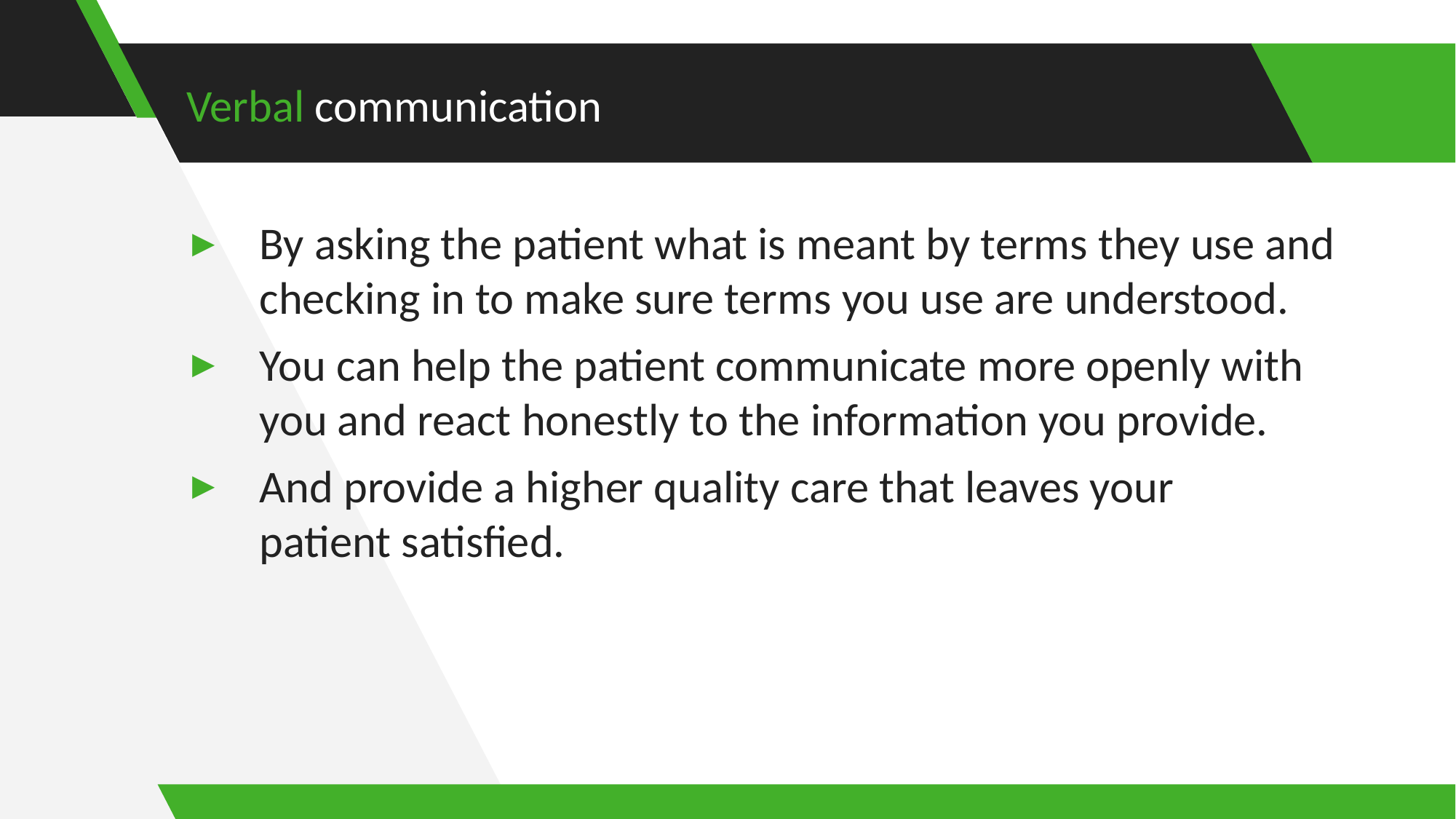

(Albanian)
(Arabic عربیAssyrianܸ&ܼBengali)
(Burmese)
繁體中文 (Chinese)
Nederlands	(Dutch)
Français (French)
Deutsch	(German)
!हंद% (Hindi)
Italiano	(Italian)
日本語 (Japanese
한국어 (Korean)
Oroomiffa	(Oromo)
Deitsch	(Pennsylvania	Dutch)
Polski	(Polish)
ਪੰ ਜਾਬੀ (Punjabi)
Română	(Romanian)
AРусский	(Russian)
Srpsko-hrvatski	(Serbo-Croatian)
Español	(Spanish)
Tagalog	(Tagalog–Filipino)
Українська (Ukrainian)
Tiếng	Việt	(Vietnamese)
# Verbal communication
By asking the patient what is meant by terms they use and checking in to make sure terms you use are understood.
You can help the patient communicate more openly with you and react honestly to the information you provide.
And provide a higher quality care that leaves your
patient satisfied.